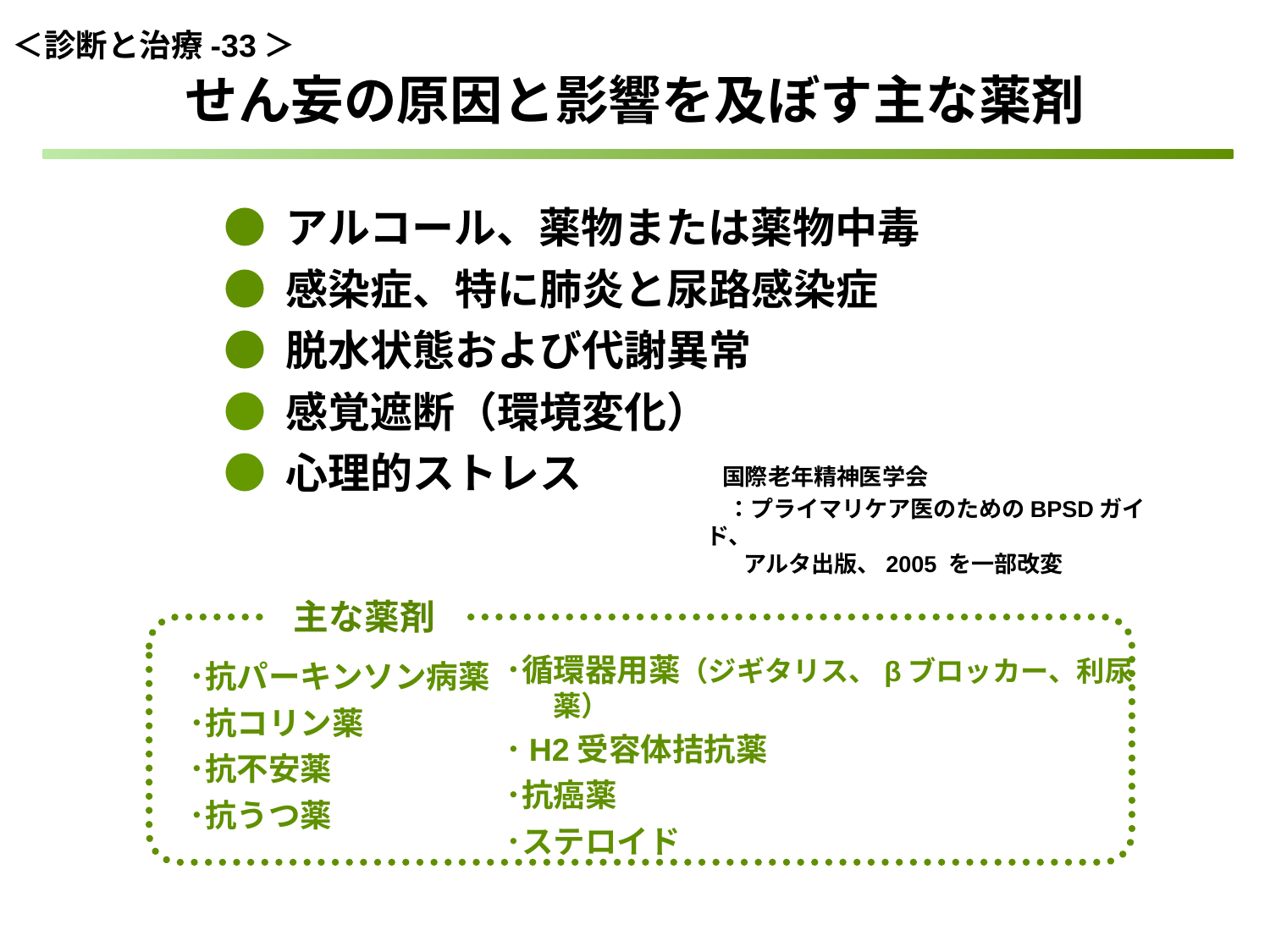

＜診断と治療-33＞
せん妄の原因と影響を及ぼす主な薬剤

● アルコール、薬物または薬物中毒
● 感染症、特に肺炎と尿路感染症
● 脱水状態および代謝異常
● 感覚遮断（環境変化）
● 心理的ストレス
  国際老年精神医学会
   ：プライマリケア医のためのBPSDガイド、
      アルタ出版、2005 を一部改変
主な薬剤

･循環器用薬（ジギタリス、βブロッカー、利尿薬）
･H2受容体拮抗薬
･抗癌薬
･ステロイド
･抗パーキンソン病薬
･抗コリン薬
･抗不安薬
･抗うつ薬